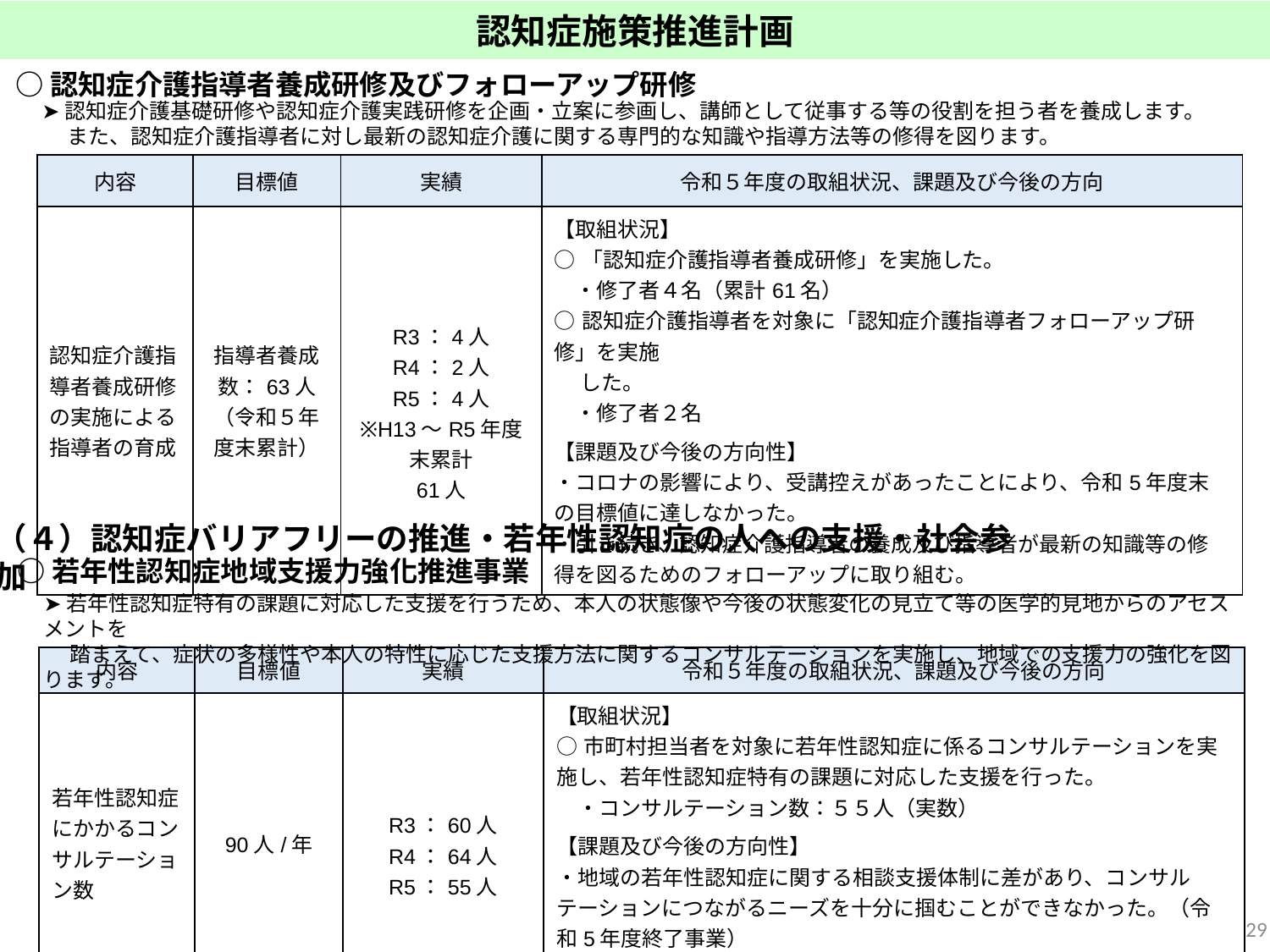

認知症施策推進計画
○認知症介護指導者養成研修及びフォローアップ研修
➤認知症介護基礎研修や認知症介護実践研修を企画・立案に参画し、講師として従事する等の役割を担う者を養成します。
　 また、認知症介護指導者に対し最新の認知症介護に関する専門的な知識や指導方法等の修得を図ります。
| 内容 | 目標値 | 実績 | 令和５年度の取組状況、課題及び今後の方向 |
| --- | --- | --- | --- |
| 認知症介護指導者養成研修の実施による指導者の育成 | 指導者養成数：63人 （令和５年度末累計） | R3：4人 R4：2人 R5：4人 ※H13～R5年度末累計 61人 | 【取組状況】 ○「認知症介護指導者養成研修」を実施した。 　・修了者４名（累計61名） ○認知症介護指導者を対象に「認知症介護指導者フォローアップ研修」を実施 　 した。 　・修了者２名 【課題及び今後の方向性】 ・コロナの影響により、受講控えがあったことにより、令和5年度末の目標値に達しなかった。 ・引き続き、認知症介護指導者の養成及び指導者が最新の知識等の修得を図るためのフォローアップに取り組む。 |
（４）認知症バリアフリーの推進・若年性認知症の人への支援・社会参加
○若年性認知症地域支援力強化推進事業
➤若年性認知症特有の課題に対応した支援を行うため、本人の状態像や今後の状態変化の見立て等の医学的見地からのアセスメントを
　 踏まえて、症状の多様性や本人の特性に応じた支援方法に関するコンサルテーションを実施し、地域での支援力の強化を図ります。
| 内容 | 目標値 | 実績 | 令和５年度の取組状況、課題及び今後の方向 |
| --- | --- | --- | --- |
| 若年性認知症にかかるコンサルテーション数 | 90人/年 | R3：60人 R4：64人 R5：55人 | 【取組状況】 ○市町村担当者を対象に若年性認知症に係るコンサルテーションを実施し、若年性認知症特有の課題に対応した支援を行った。 　・コンサルテーション数：５５人（実数） 【課題及び今後の方向性】 ・地域の若年性認知症に関する相談支援体制に差があり、コンサルテーションにつながるニーズを十分に掴むことができなかった。（令和5年度終了事業） ・令和7年度については、地域における相談支援体制をさらに充実させるため、若年性認知症の方やご家族の相談支援に係る人材の育成に向けた取組を予定。 |
29